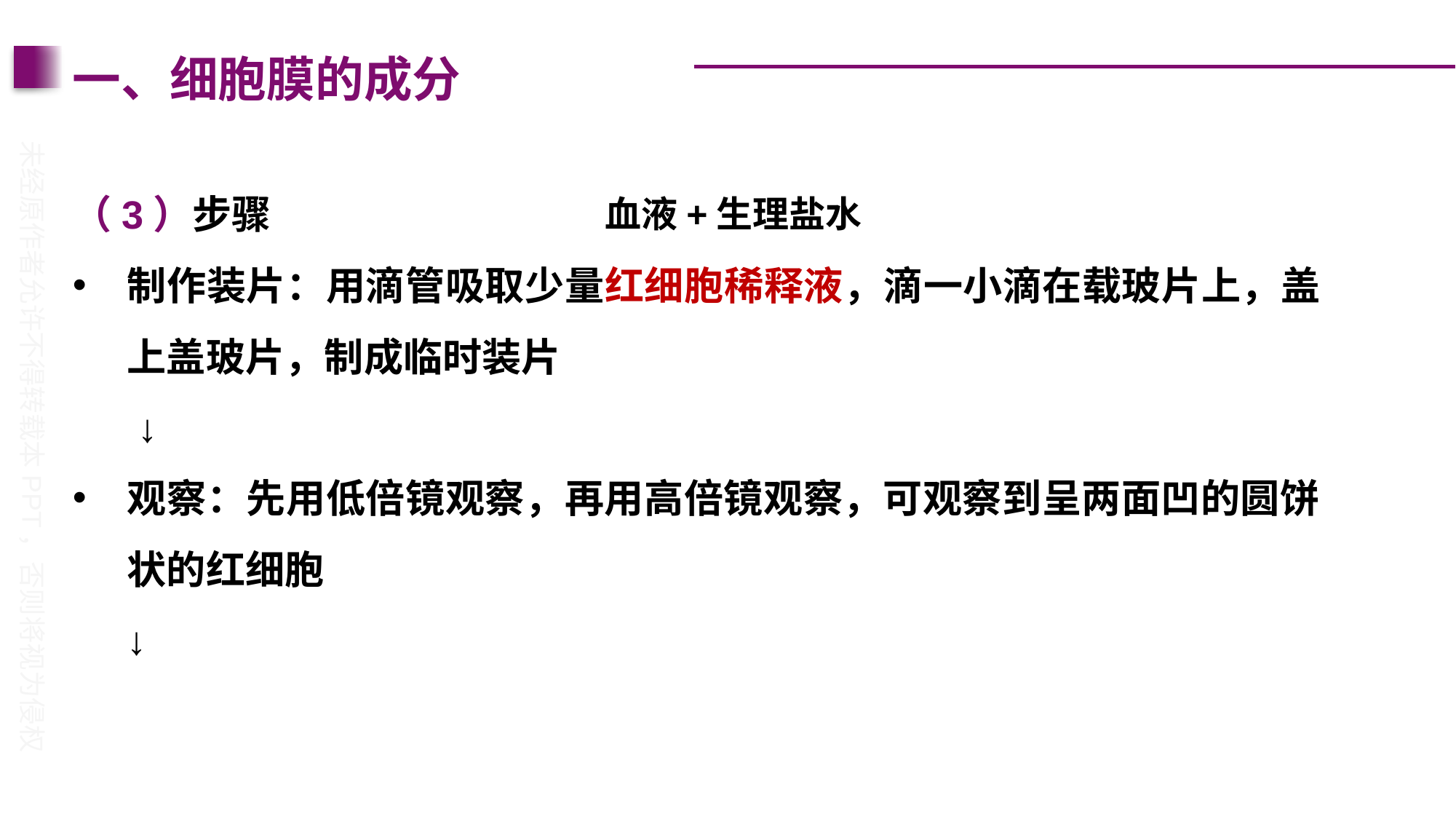

一、细胞膜的成分
（3）步骤
制作装片：用滴管吸取少量红细胞稀释液，滴一小滴在载玻片上，盖上盖玻片，制成临时装片
      ↓
观察：先用低倍镜观察，再用高倍镜观察，可观察到呈两面凹的圆饼状的红细胞
     ↓
血液+生理盐水